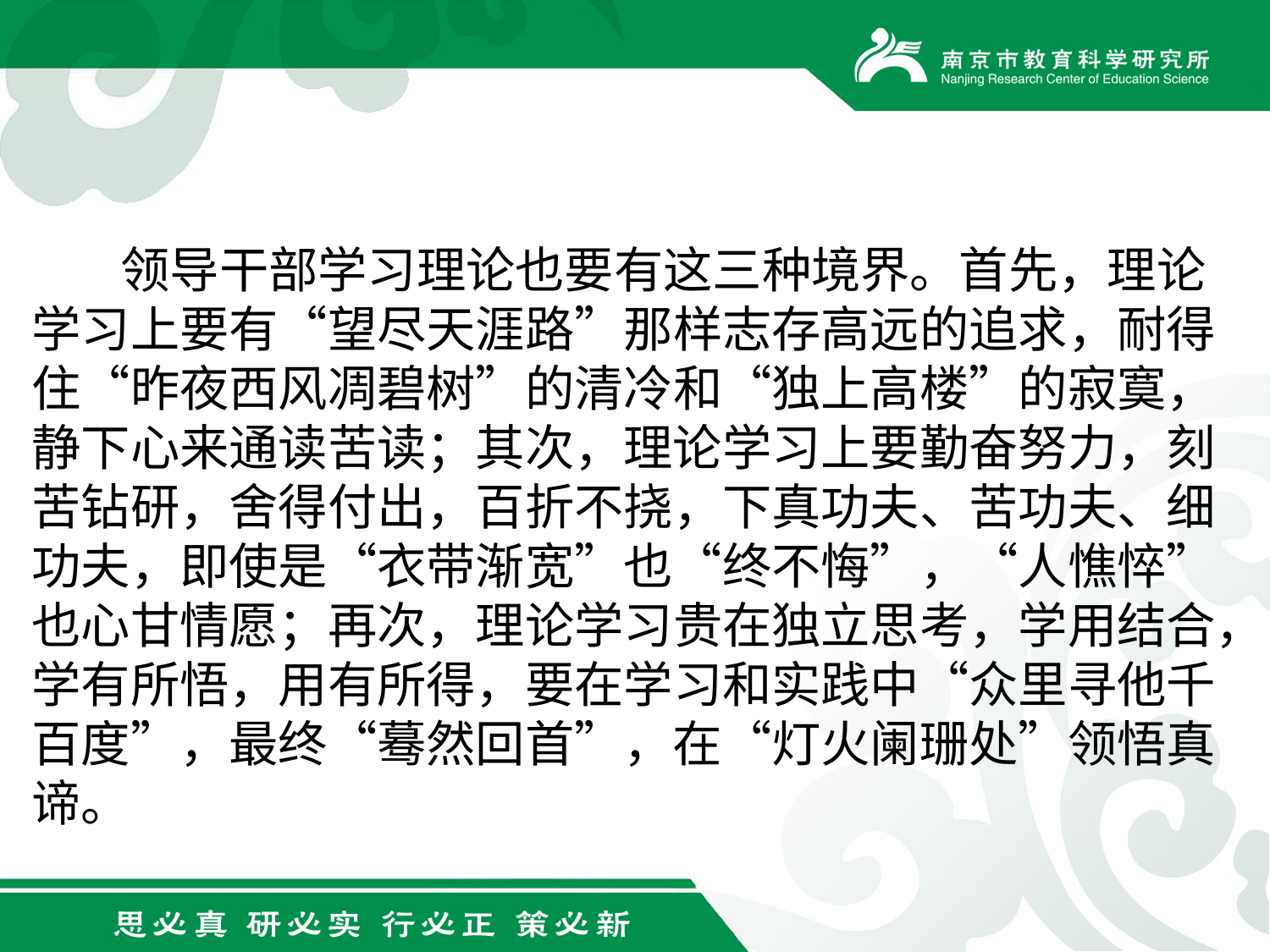

领导干部学习理论也要有这三种境界。首先，理论学习上要有“望尽天涯路”那样志存高远的追求，耐得住“昨夜西风凋碧树”的清冷和“独上高楼”的寂寞，静下心来通读苦读；其次，理论学习上要勤奋努力，刻苦钻研，舍得付出，百折不挠，下真功夫、苦功夫、细功夫，即使是“衣带渐宽”也“终不悔”，“人憔悴”也心甘情愿；再次，理论学习贵在独立思考，学用结合，学有所悟，用有所得，要在学习和实践中“众里寻他千百度”，最终“蓦然回首”，在“灯火阑珊处”领悟真谛。